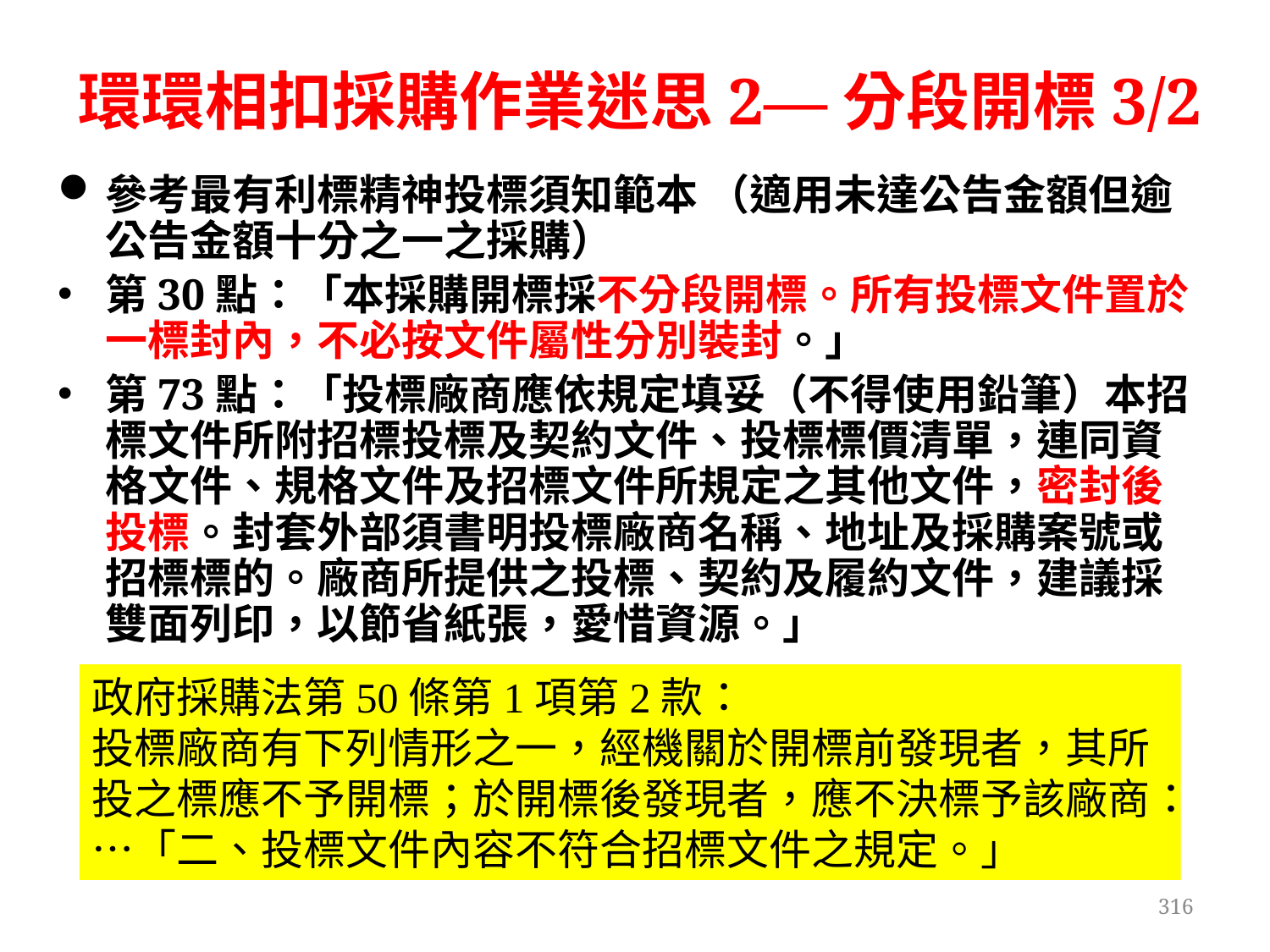

# 環環相扣採購作業迷思2—分段開標3/2
參考最有利標精神投標須知範本 （適用未達公告金額但逾公告金額十分之一之採購）
第30點：「本採購開標採不分段開標。所有投標文件置於一標封內，不必按文件屬性分別裝封。」
第73點：「投標廠商應依規定填妥（不得使用鉛筆）本招標文件所附招標投標及契約文件、投標標價清單，連同資格文件、規格文件及招標文件所規定之其他文件，密封後投標。封套外部須書明投標廠商名稱、地址及採購案號或招標標的。廠商所提供之投標、契約及履約文件，建議採雙面列印，以節省紙張，愛惜資源。」
政府採購法第50條第1項第2款：
投標廠商有下列情形之一，經機關於開標前發現者，其所投之標應不予開標；於開標後發現者，應不決標予該廠商：…「二、投標文件內容不符合招標文件之規定。」
316